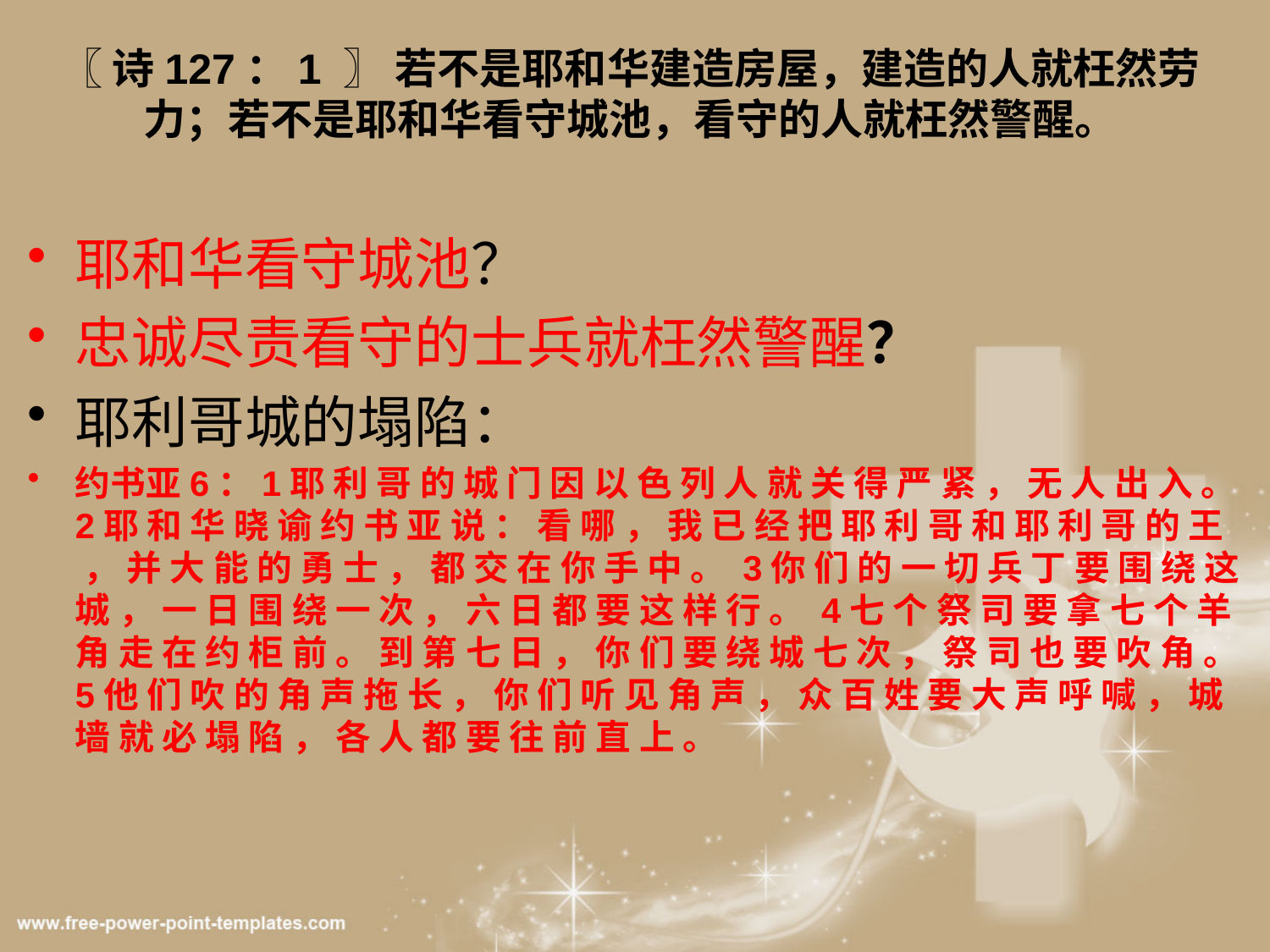

# 〖 诗127：1 〗 若不是耶和华建造房屋，建造的人就枉然劳力；若不是耶和华看守城池，看守的人就枉然警醒。
耶和华看守城池？
忠诚尽责看守的士兵就枉然警醒？
耶利哥城的塌陷：
约书亚6：1耶 利 哥 的 城 门 因 以 色 列 人 就 关 得 严 紧 ， 无 人 出 入 。 2耶 和 华 晓 谕 约 书 亚 说 ： 看 哪 ， 我 已 经 把 耶 利 哥 和 耶 利 哥 的 王 ， 并 大 能 的 勇 士 ， 都 交 在 你 手 中 。 3你 们 的 一 切 兵 丁 要 围 绕 这 城 ， 一 日 围 绕 一 次 ， 六 日 都 要 这 样 行 。 4七 个 祭 司 要 拿 七 个 羊 角 走 在 约 柜 前 。 到 第 七 日 ， 你 们 要 绕 城 七 次 ， 祭 司 也 要 吹 角 。 5他 们 吹 的 角 声 拖 长 ， 你 们 听 见 角 声 ， 众 百 姓 要 大 声 呼 喊 ， 城 墙 就 必 塌 陷 ， 各 人 都 要 往 前 直 上 。